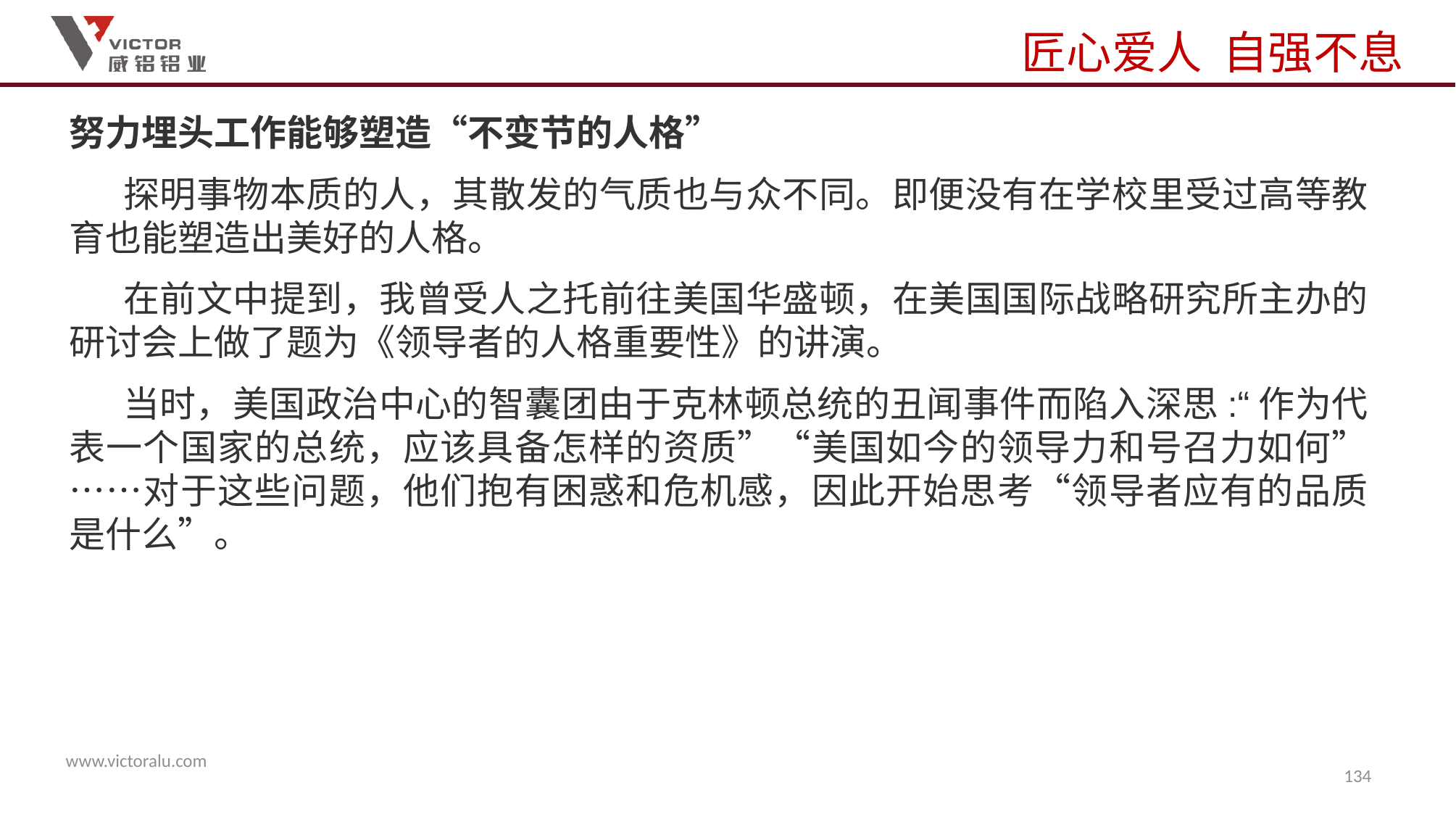

努力埋头工作能够塑造“不变节的人格”
探明事物本质的人，其散发的气质也与众不同。即便没有在学校里受过高等教育也能塑造出美好的人格。
在前文中提到，我曾受人之托前往美国华盛顿，在美国国际战略研究所主办的研讨会上做了题为《领导者的人格重要性》的讲演。
当时，美国政治中心的智囊团由于克林顿总统的丑闻事件而陷入深思:“作为代表一个国家的总统，应该具备怎样的资质”“美国如今的领导力和号召力如何”……对于这些问题，他们抱有困惑和危机感，因此开始思考“领导者应有的品质是什么”。
134